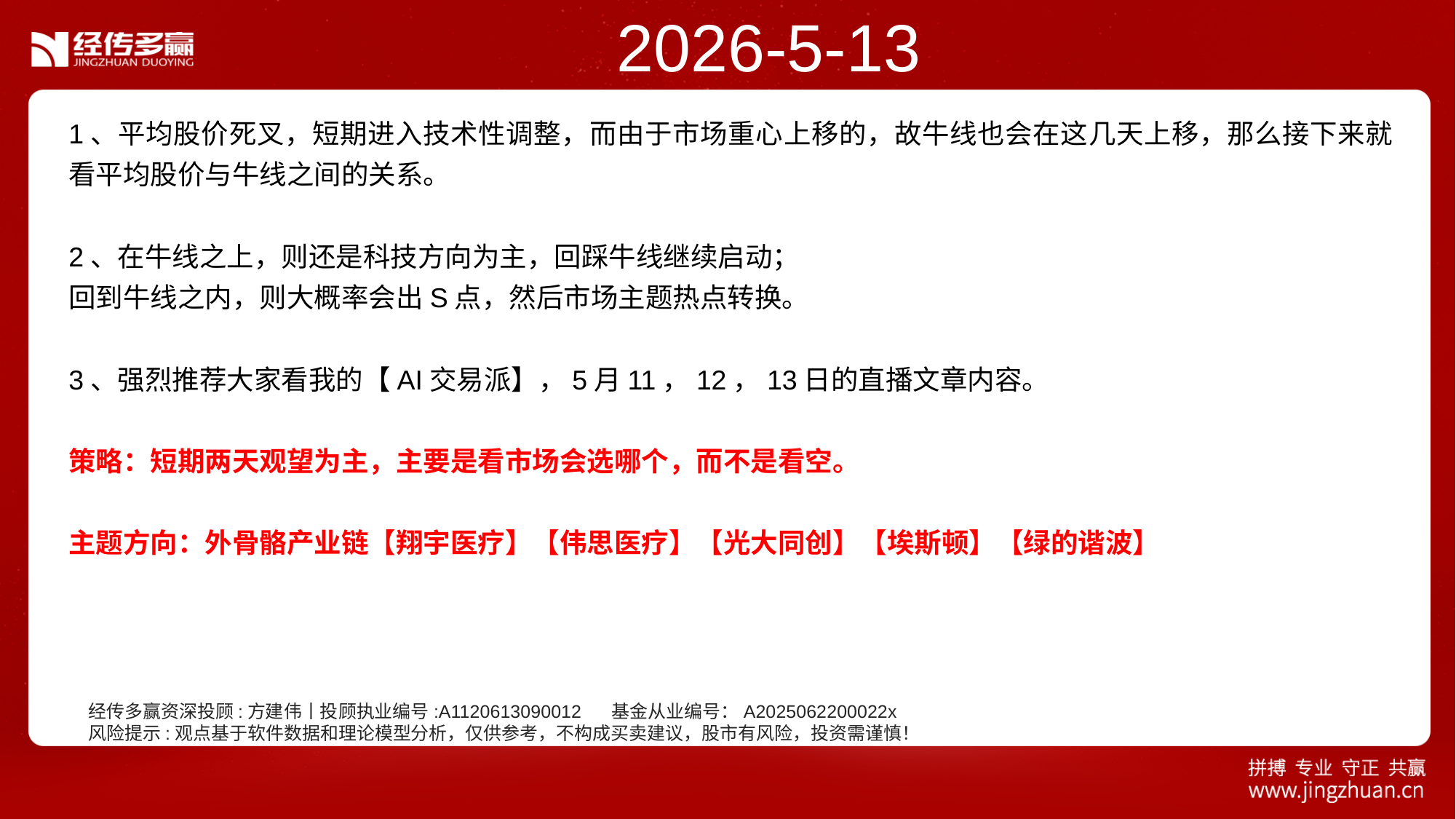

2026-5-13
1、平均股价死叉，短期进入技术性调整，而由于市场重心上移的，故牛线也会在这几天上移，那么接下来就看平均股价与牛线之间的关系。

2、在牛线之上，则还是科技方向为主，回踩牛线继续启动；
回到牛线之内，则大概率会出S点，然后市场主题热点转换。

3、强烈推荐大家看我的【AI交易派】，5月11，12，13日的直播文章内容。

策略：短期两天观望为主，主要是看市场会选哪个，而不是看空。

主题方向：外骨骼产业链【翔宇医疗】【伟思医疗】【光大同创】【埃斯顿】【绿的谐波】